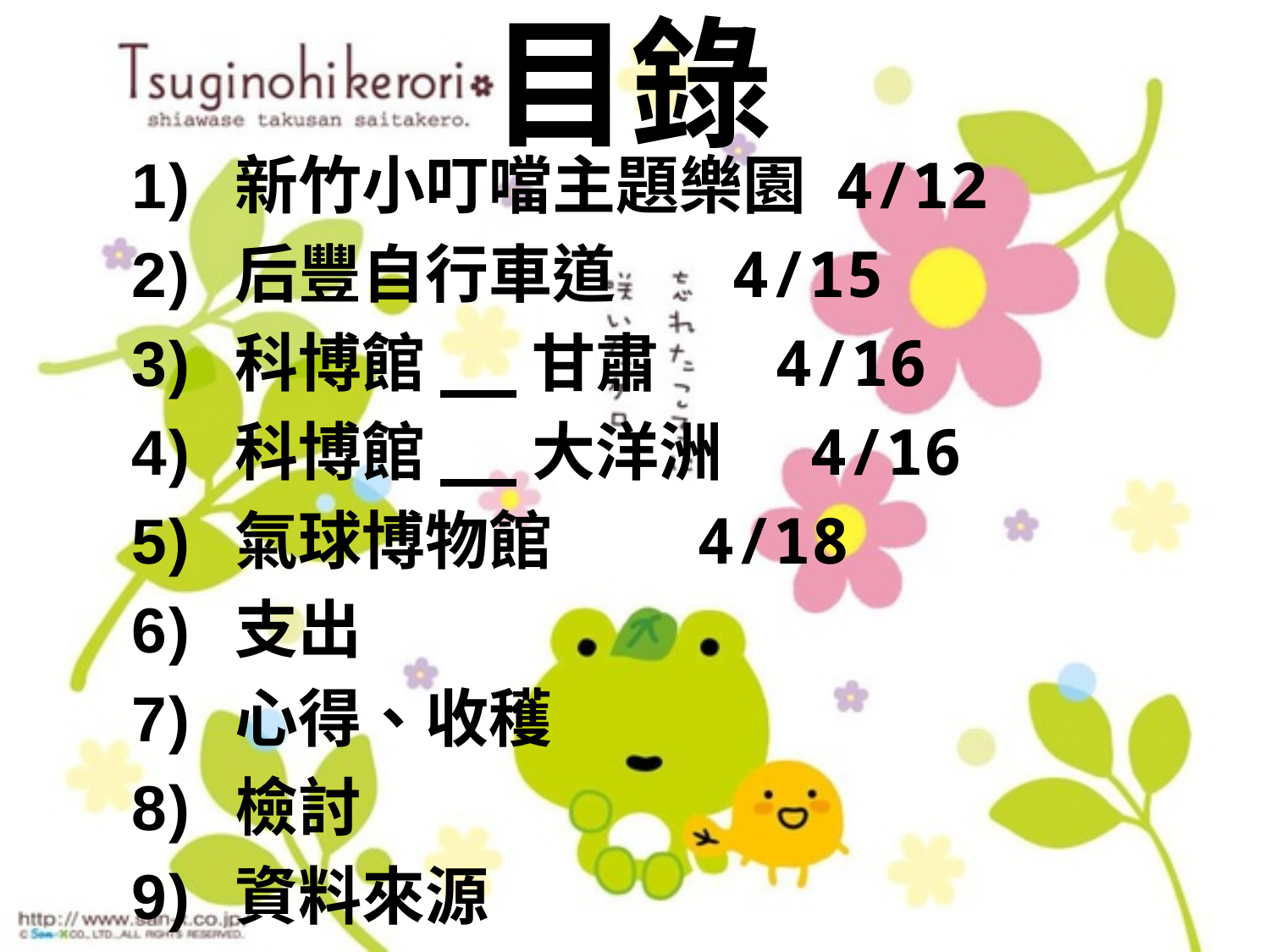

# 目錄
新竹小叮噹主題樂園 4/12
后豐自行車道       4/15
科博館__甘肅       4/16
科博館__大洋洲     4/16
氣球博物館         4/18
支出
心得、收穫
檢討
資料來源